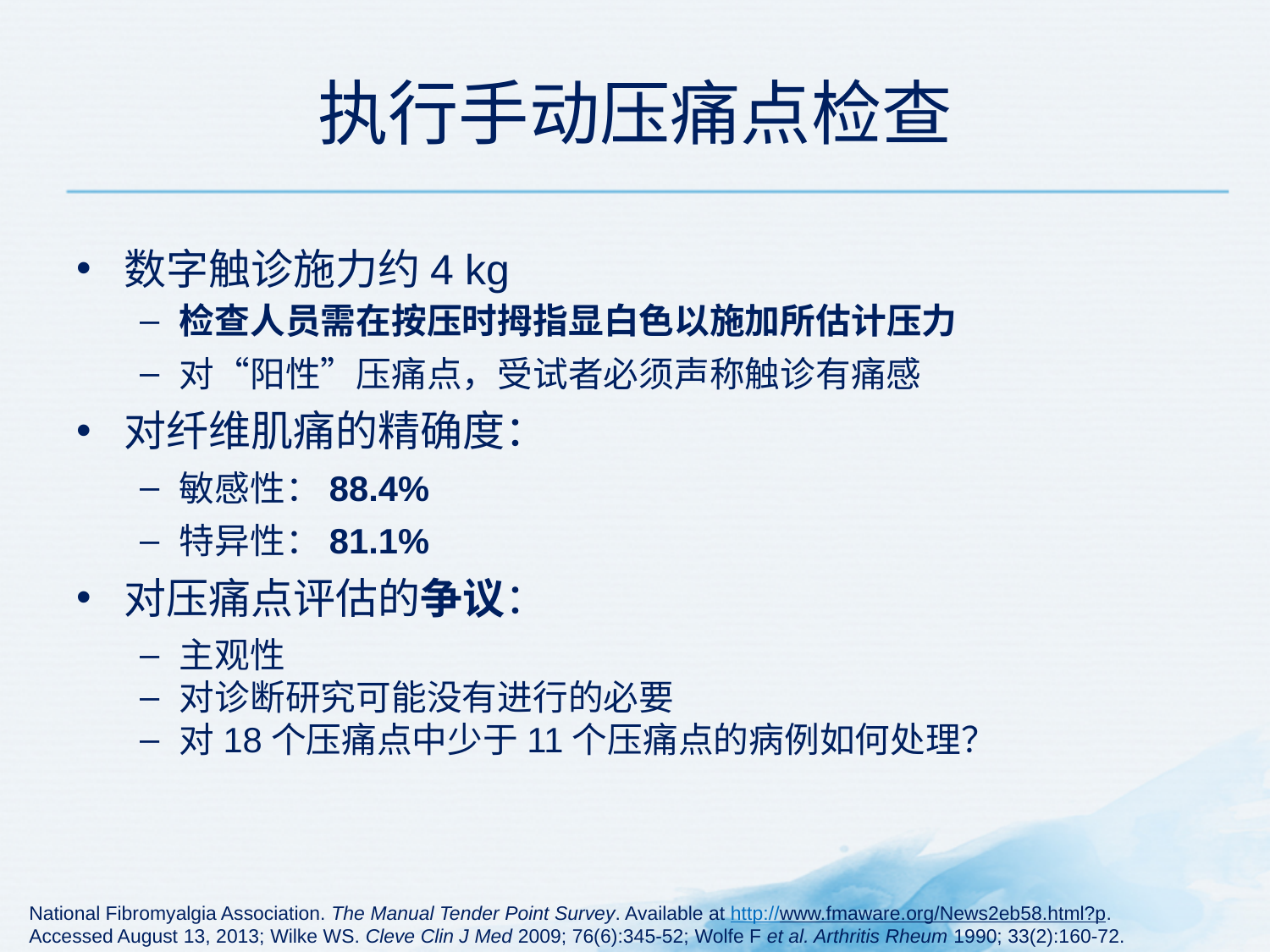

# 执行手动压痛点检查
数字触诊施力约4 kg
检查人员需在按压时拇指显白色以施加所估计压力
对“阳性”压痛点，受试者必须声称触诊有痛感
对纤维肌痛的精确度：
敏感性：88.4%
特异性：81.1%
对压痛点评估的争议：
主观性
对诊断研究可能没有进行的必要
对18个压痛点中少于11个压痛点的病例如何处理？
National Fibromyalgia Association. The Manual Tender Point Survey. Available at http://www.fmaware.org/News2eb58.html?p.
Accessed August 13, 2013; Wilke WS. Cleve Clin J Med 2009; 76(6):345-52; Wolfe F et al. Arthritis Rheum 1990; 33(2):160-72.